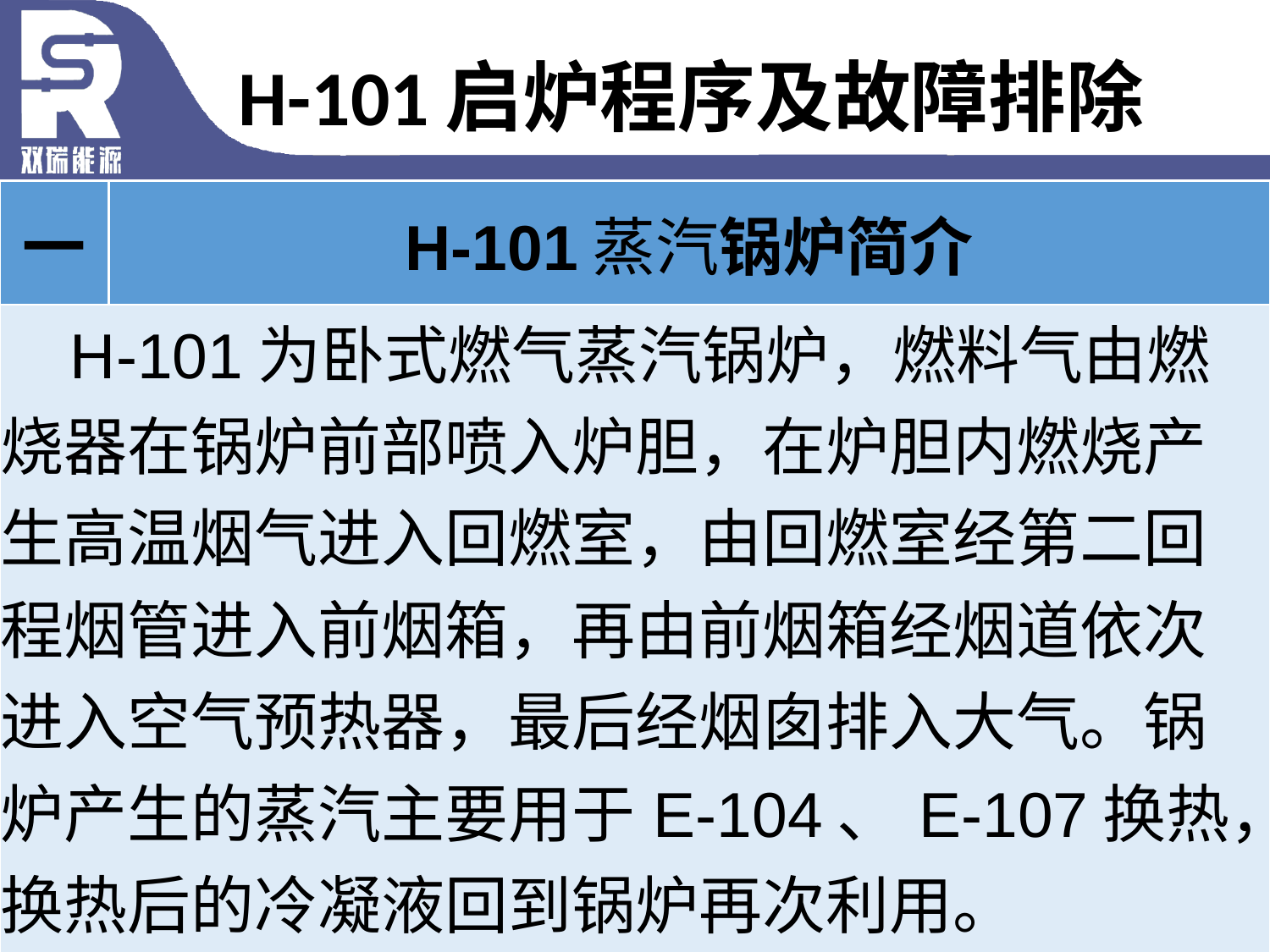

# H-101启炉程序及故障排除
| 一 | H-101蒸汽锅炉简介 |
| --- | --- |
| H-101为卧式燃气蒸汽锅炉，燃料气由燃烧器在锅炉前部喷入炉胆，在炉胆内燃烧产生高温烟气进入回燃室，由回燃室经第二回程烟管进入前烟箱，再由前烟箱经烟道依次进入空气预热器，最后经烟囱排入大气。锅炉产生的蒸汽主要用于E-104、E-107换热，换热后的冷凝液回到锅炉再次利用。 |  |